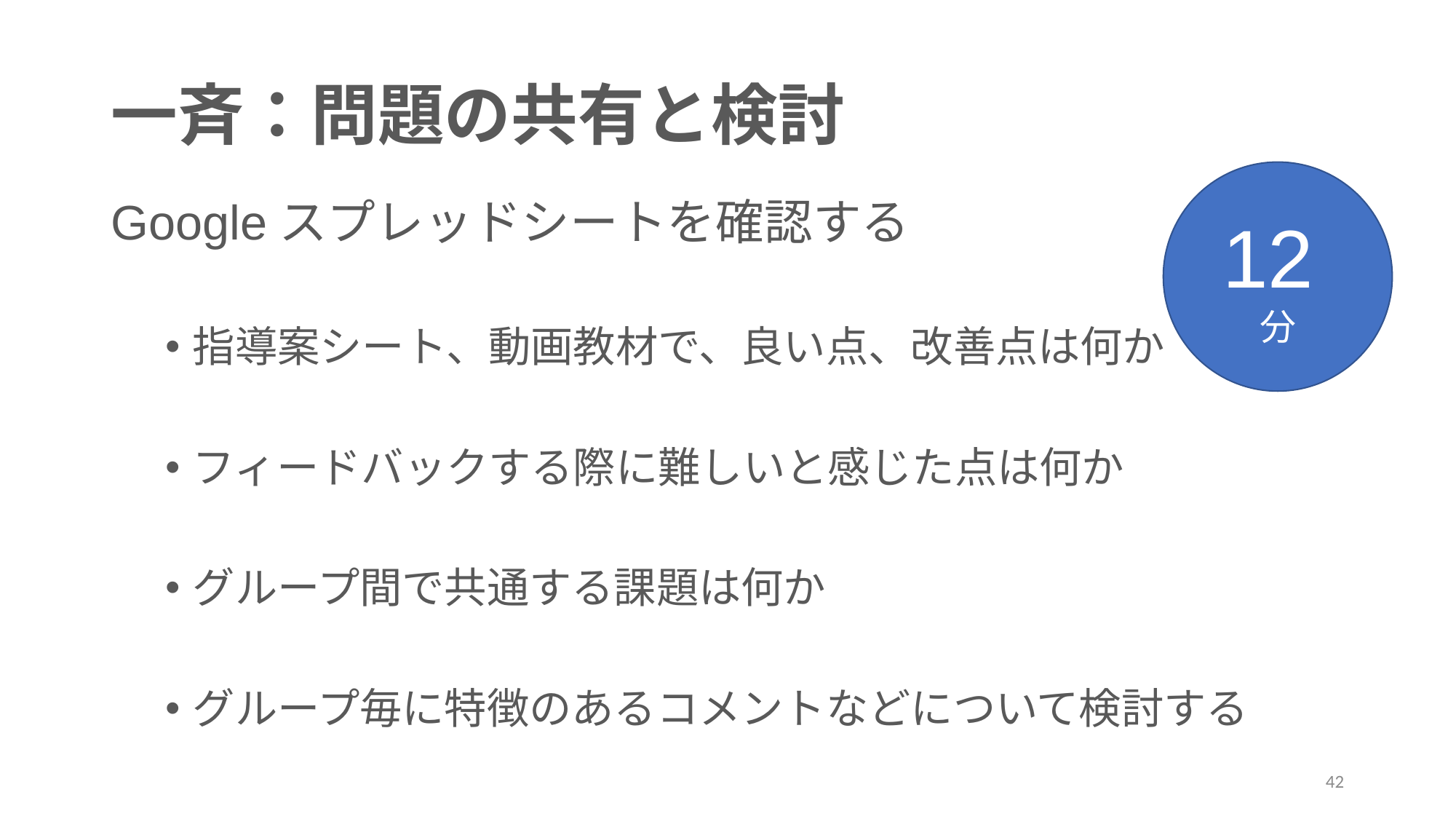

# 一斉：問題の共有と検討
12分
Googleスプレッドシートを確認する

指導案シート、動画教材で、良い点、改善点は何か

フィードバックする際に難しいと感じた点は何か

グループ間で共通する課題は何か

グループ毎に特徴のあるコメントなどについて検討する
42